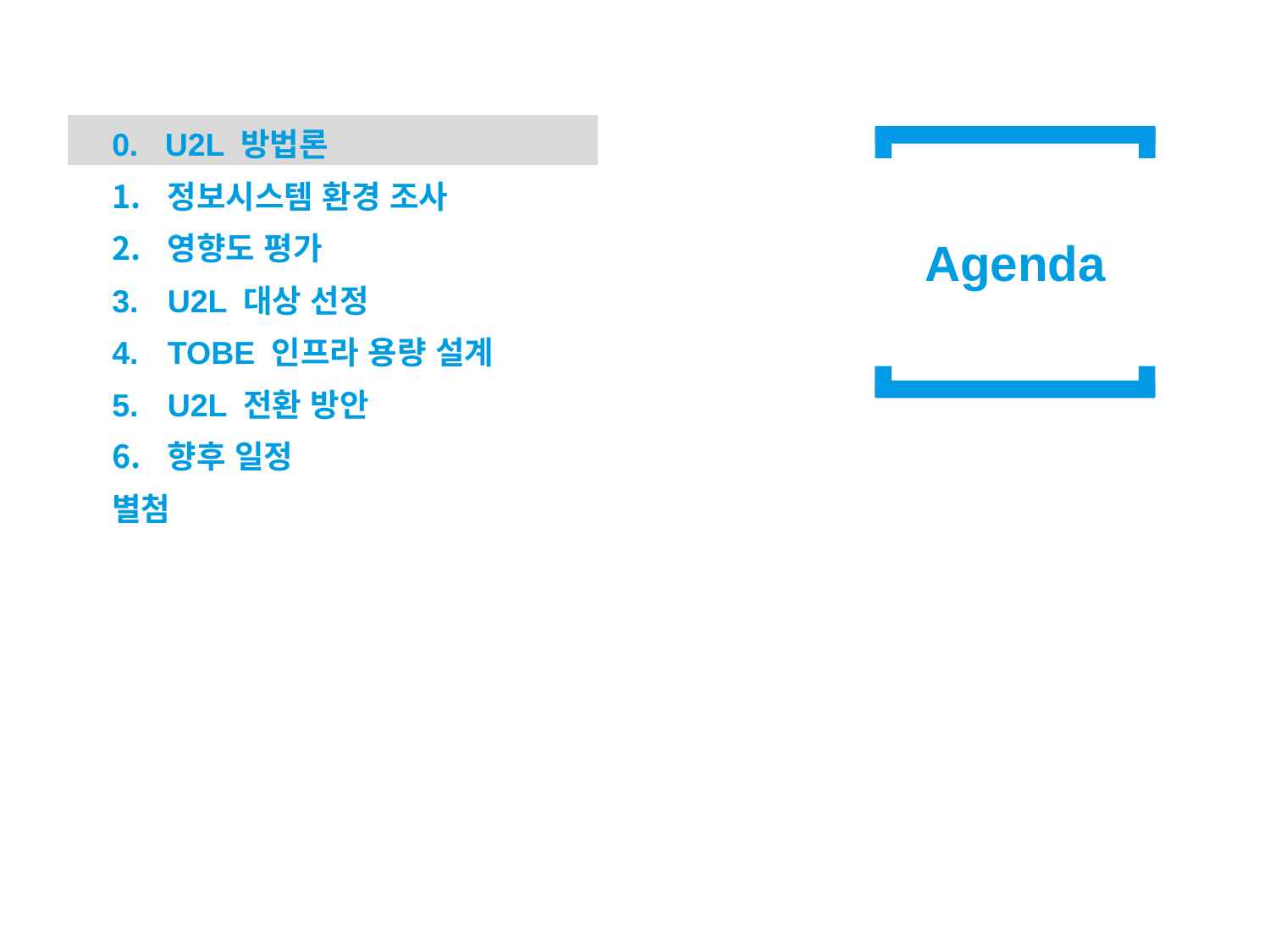

0.   U2L 방법론
정보시스템 환경 조사
영향도 평가
U2L 대상 선정
TOBE 인프라 용량 설계
U2L 전환 방안
향후 일정
별첨

Agenda